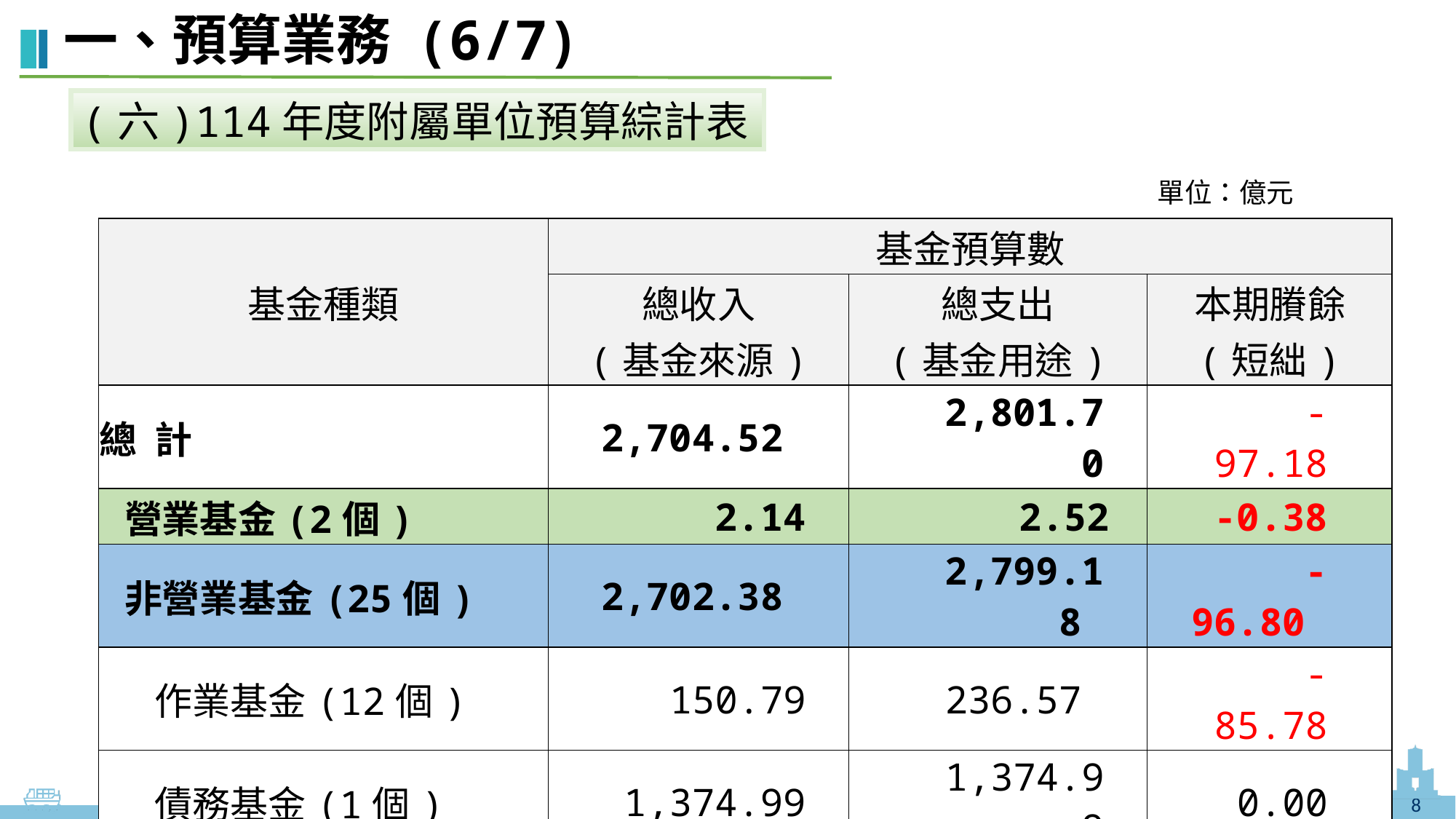

一、預算業務 (6/7)
(六)114年度附屬單位預算綜計表
|  |  |  |  | 單位：億元 |  |
| --- | --- | --- | --- | --- | --- |
| 基金種類 | 基金預算數 |  |  |  |  |
|  | 總收入 |  | 總支出 |  | 本期賸餘 |
|  | (基金來源) |  | (基金用途) |  | (短絀) |
| 總 計 | 2,704.52 |  | 2,801.70 |  | -97.18 |
| 營業基金(2個) | 2.14 |  | 2.52 |  | -0.38 |
| 非營業基金(25個) | 2,702.38 |  | 2,799.18 |  | -96.80 |
| 作業基金(12個) | 150.79 |  | 236.57 |  | -85.78 |
| 債務基金(1個) | 1,374.99 |  | 1,374.99 |  | 0.00 |
| 特別收入基金(11個) | 674.27 |  | 687.78 |  | -13.51 |
| 資本計畫基金(1個) | 502.33 |  | 499.84 |  | 2.49 |